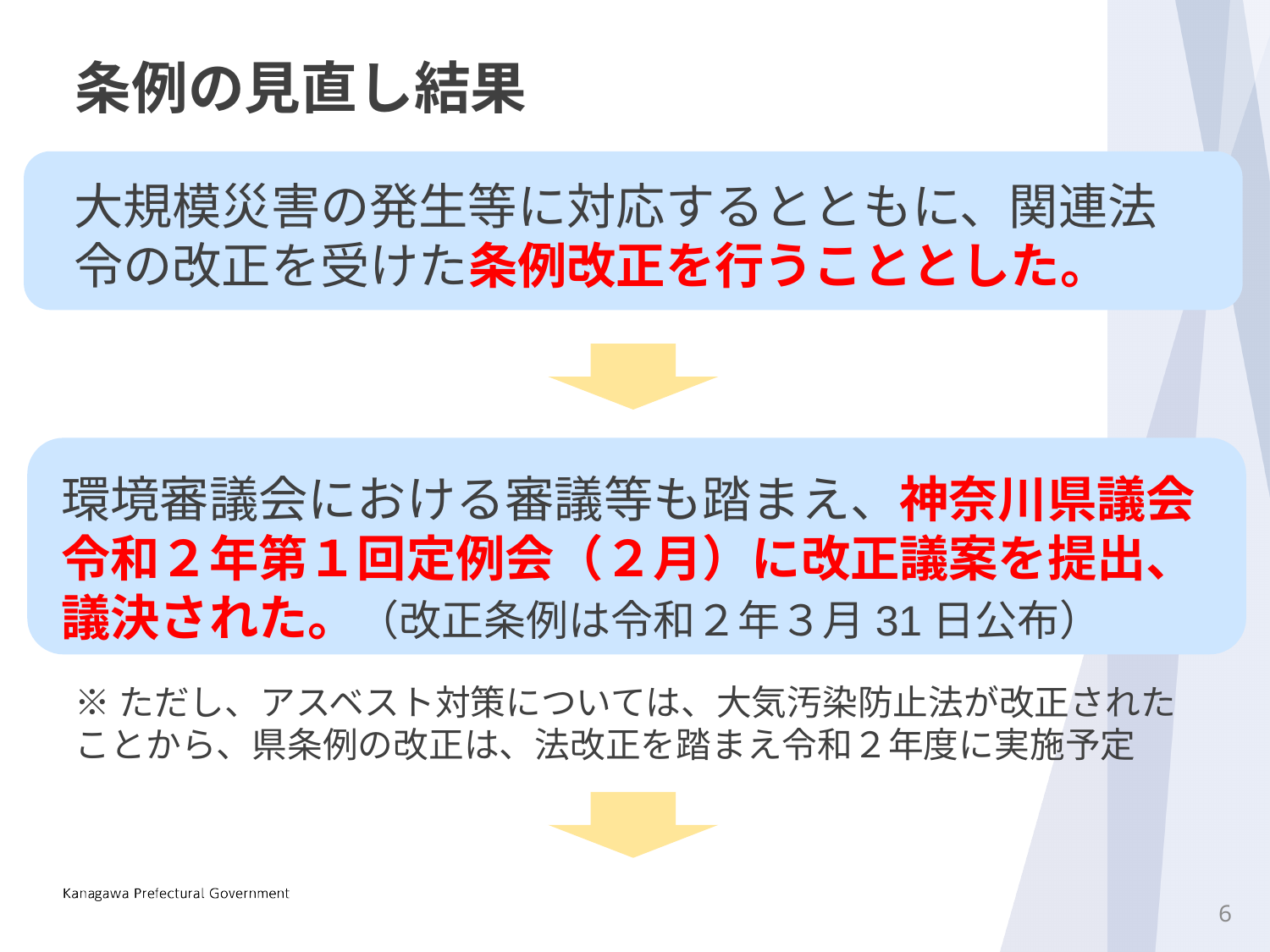

条例の見直し結果

大規模災害の発生等に対応するとともに、関連法令の改正を受けた条例改正を行うこととした。

環境審議会における審議等も踏まえ、神奈川県議会令和２年第１回定例会（２月）に改正議案を提出、議決された。（改正条例は令和２年３月31日公布）
※ただし、アスベスト対策については、大気汚染防止法が改正されたことから、県条例の改正は、法改正を踏まえ令和２年度に実施予定

6